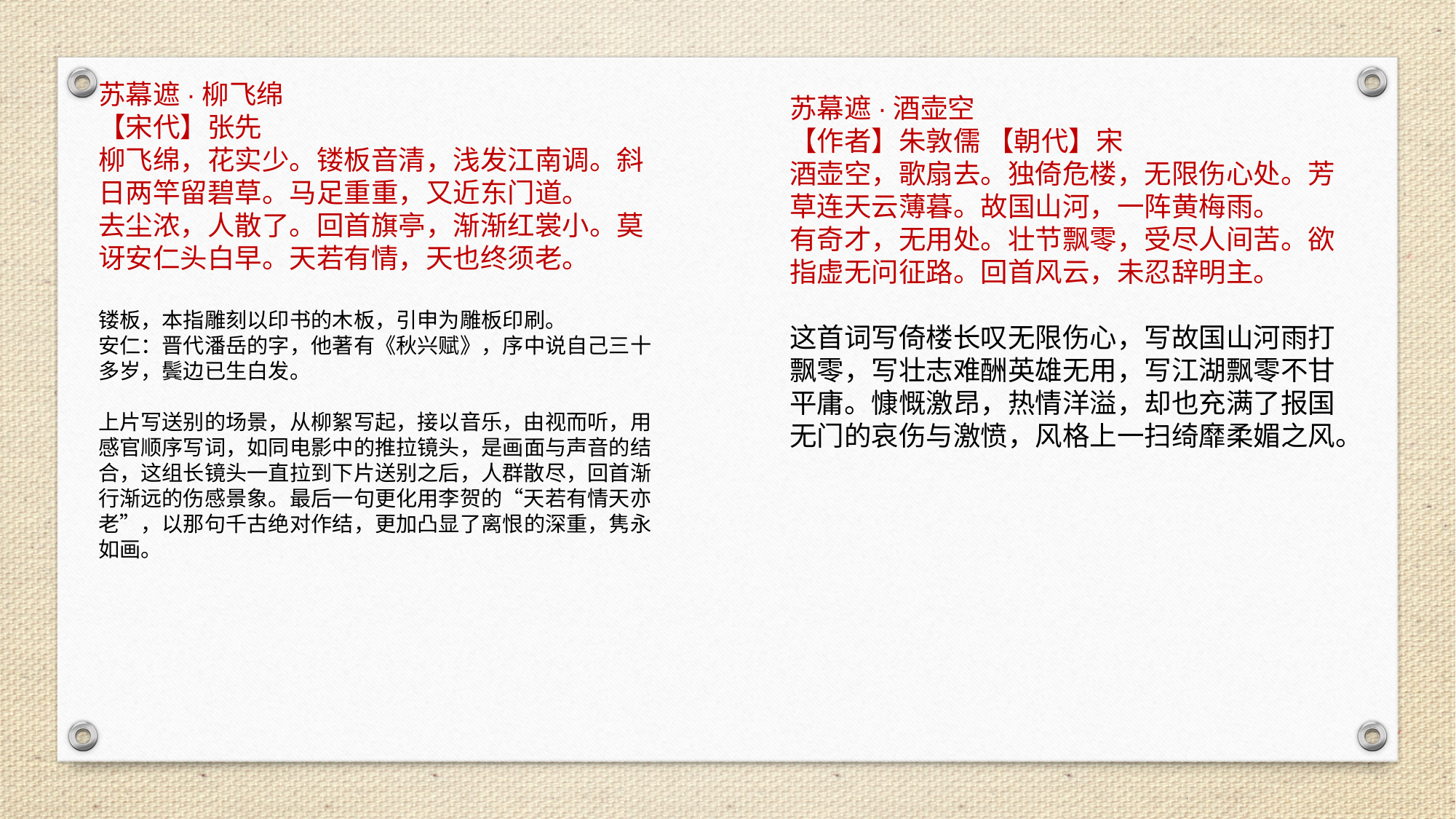

苏幕遮·柳飞绵
【宋代】张先
柳飞绵，花实少。镂板音清，浅发江南调。斜日两竿留碧草。马足重重，又近东门道。
去尘浓，人散了。回首旗亭，渐渐红裳小。莫讶安仁头白早。天若有情，天也终须老。

镂板，本指雕刻以印书的木板，引申为雕板印刷。
安仁：晋代潘岳的字，他著有《秋兴赋》，序中说自己三十多岁，鬓边已生白发。

上片写送别的场景，从柳絮写起，接以音乐，由视而听，用感官顺序写词，如同电影中的推拉镜头，是画面与声音的结合，这组长镜头一直拉到下片送别之后，人群散尽，回首渐行渐远的伤感景象。最后一句更化用李贺的“天若有情天亦老”，以那句千古绝对作结，更加凸显了离恨的深重，隽永如画。
苏幕遮·酒壶空
【作者】朱敦儒 【朝代】宋
酒壶空，歌扇去。独倚危楼，无限伤心处。芳草连天云薄暮。故国山河，一阵黄梅雨。
有奇才，无用处。壮节飘零，受尽人间苦。欲指虚无问征路。回首风云，未忍辞明主。

这首词写倚楼长叹无限伤心，写故国山河雨打飘零，写壮志难酬英雄无用，写江湖飘零不甘平庸。慷慨激昂，热情洋溢，却也充满了报国无门的哀伤与激愤，风格上一扫绮靡柔媚之风。